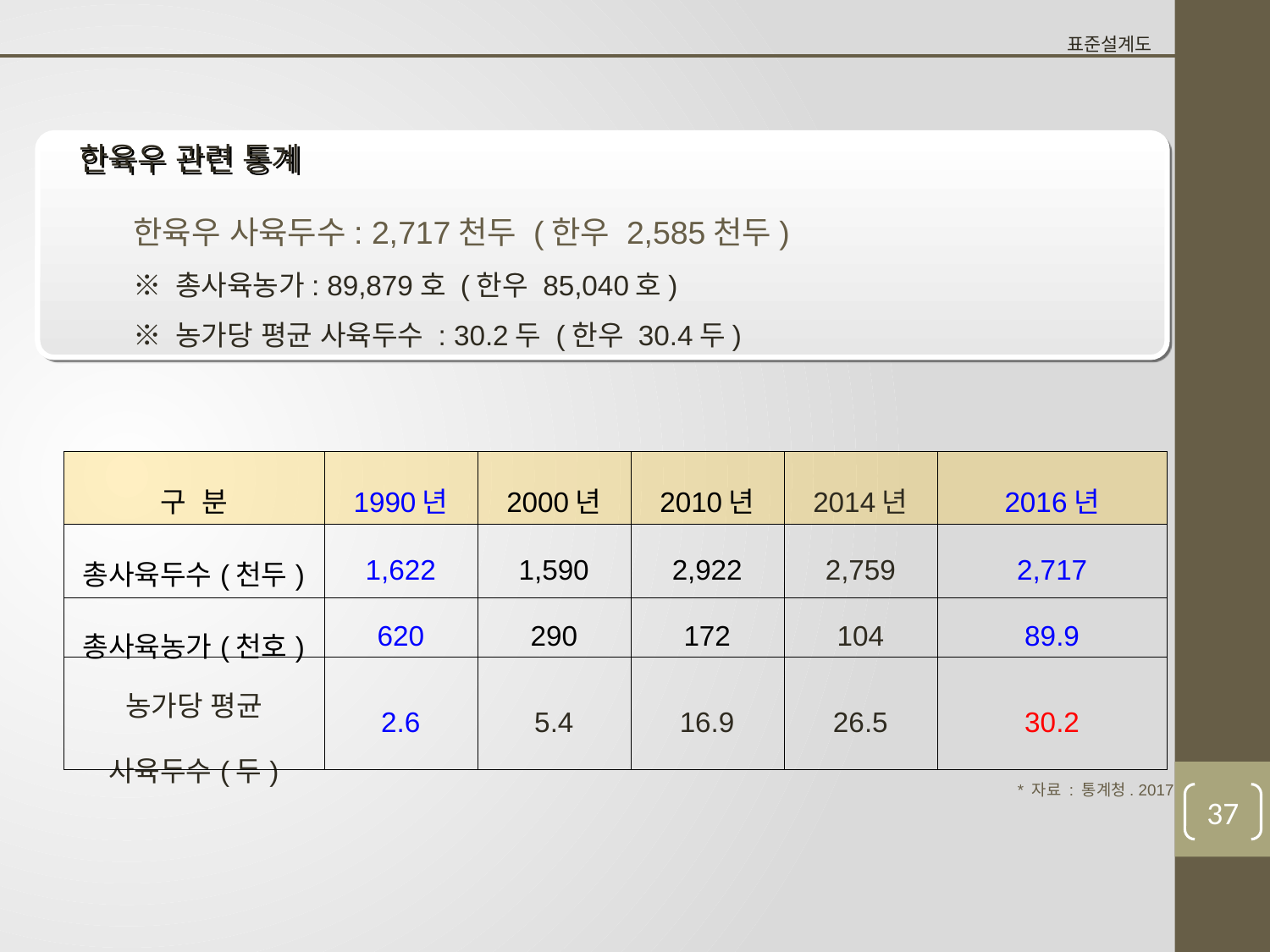

표준설계도

한육우 관련 통계
한육우 사육두수: 2,717천두 (한우 2,585천두)
※ 총사육농가: 89,879호 (한우 85,040호)
※ 농가당 평균 사육두수 : 30.2두 (한우 30.4두)
| 구 분 | 1990년 | 2000년 | 2010년 | 2014년 | 2016년 |
| --- | --- | --- | --- | --- | --- |
| 총사육두수(천두) | 1,622 | 1,590 | 2,922 | 2,759 | 2,717 |
| 총사육농가(천호) | 620 | 290 | 172 | 104 | 89.9 |
| 농가당 평균 사육두수(두) | 2.6 | 5.4 | 16.9 | 26.5 | 30.2 |
* 자료 : 통계청. 2017
37